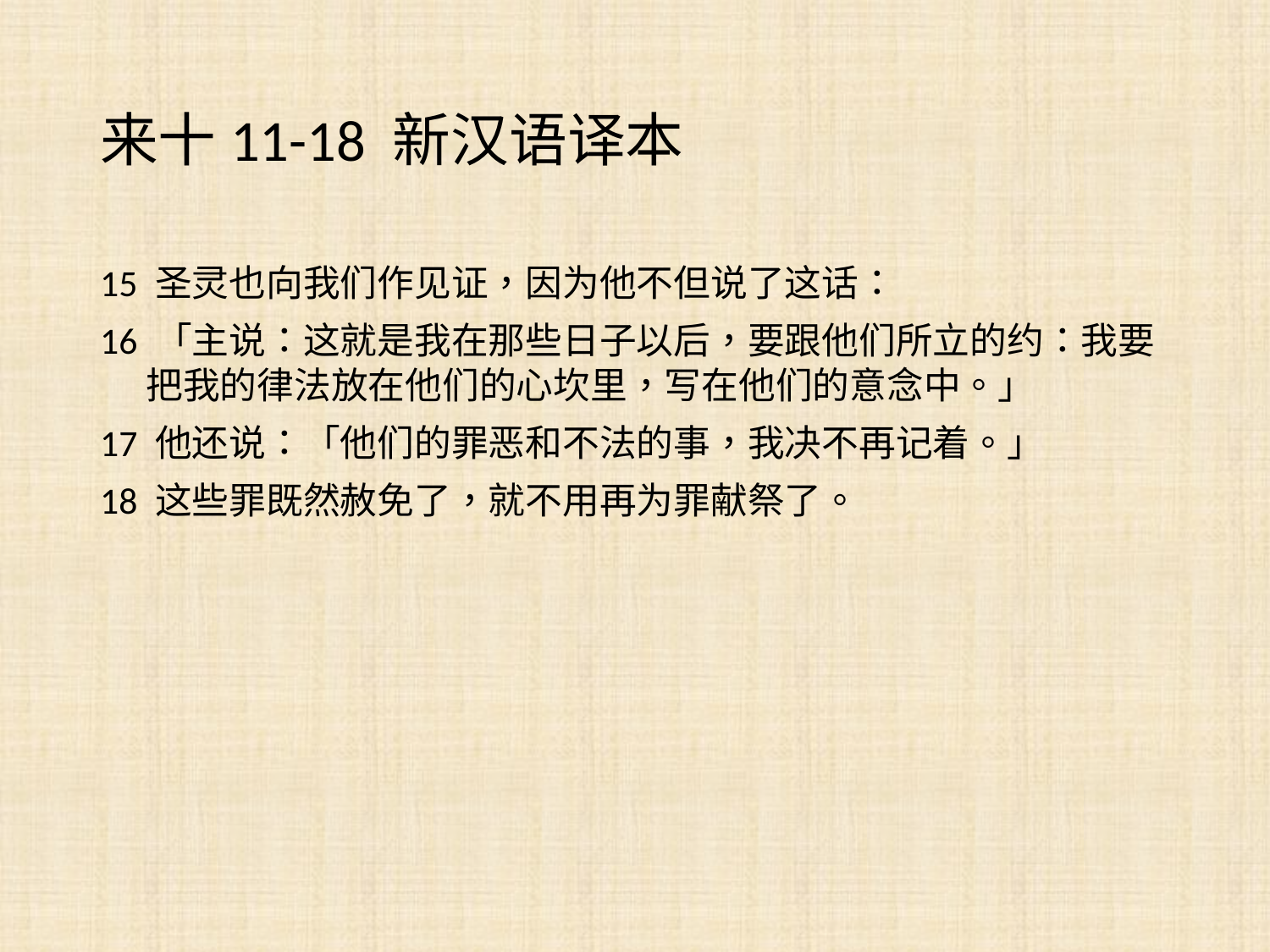

# 来十11-18 新汉语译本
15 圣灵也向我们作见证，因为他不但说了这话：
16 「主说：这就是我在那些日子以后，要跟他们所立的约：我要把我的律法放在他们的心坎里，写在他们的意念中。」
17 他还说：「他们的罪恶和不法的事，我决不再记着。」
18 这些罪既然赦免了，就不用再为罪献祭了。